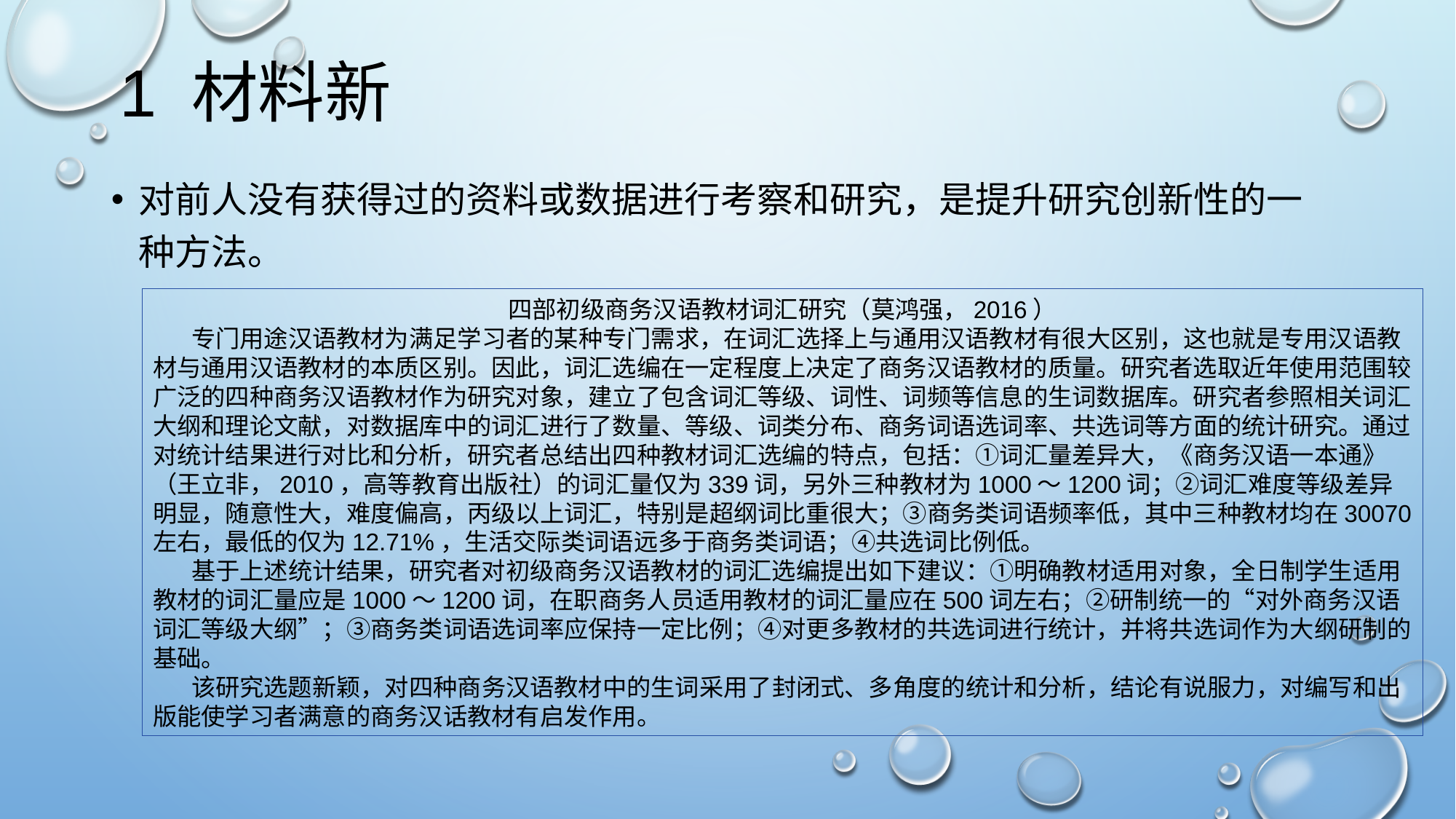

# 1 材料新
对前人没有获得过的资料或数据进行考察和研究，是提升研究创新性的一种方法。
四部初级商务汉语教材词汇研究（莫鸿强，2016）
      专门用途汉语教材为满足学习者的某种专门需求，在词汇选择上与通用汉语教材有很大区别，这也就是专用汉语教材与通用汉语教材的本质区别。因此，词汇选编在一定程度上决定了商务汉语教材的质量。研究者选取近年使用范围较广泛的四种商务汉语教材作为研究对象，建立了包含词汇等级、词性、词频等信息的生词数据库。研究者参照相关词汇大纲和理论文献，对数据库中的词汇进行了数量、等级、词类分布、商务词语选词率、共选词等方面的统计研究。通过对统计结果进行对比和分析，研究者总结出四种教材词汇选编的特点，包括：①词汇量差异大，《商务汉语一本通》（王立非，2010，高等教育出版社）的词汇量仅为339词，另外三种教材为1000～1200词；②词汇难度等级差异明显，随意性大，难度偏高，丙级以上词汇，特别是超纲词比重很大；③商务类词语频率低，其中三种教材均在30070左右，最低的仅为12.71%，生活交际类词语远多于商务类词语；④共选词比例低。
      基于上述统计结果，研究者对初级商务汉语教材的词汇选编提出如下建议：①明确教材适用对象，全日制学生适用教材的词汇量应是1000～1200词，在职商务人员适用教材的词汇量应在500词左右；②研制统一的“对外商务汉语词汇等级大纲”；③商务类词语选词率应保持一定比例；④对更多教材的共选词进行统计，并将共选词作为大纲研制的基础。
      该研究选题新颖，对四种商务汉语教材中的生词采用了封闭式、多角度的统计和分析，结论有说服力，对编写和出版能使学习者满意的商务汉话教材有启发作用。